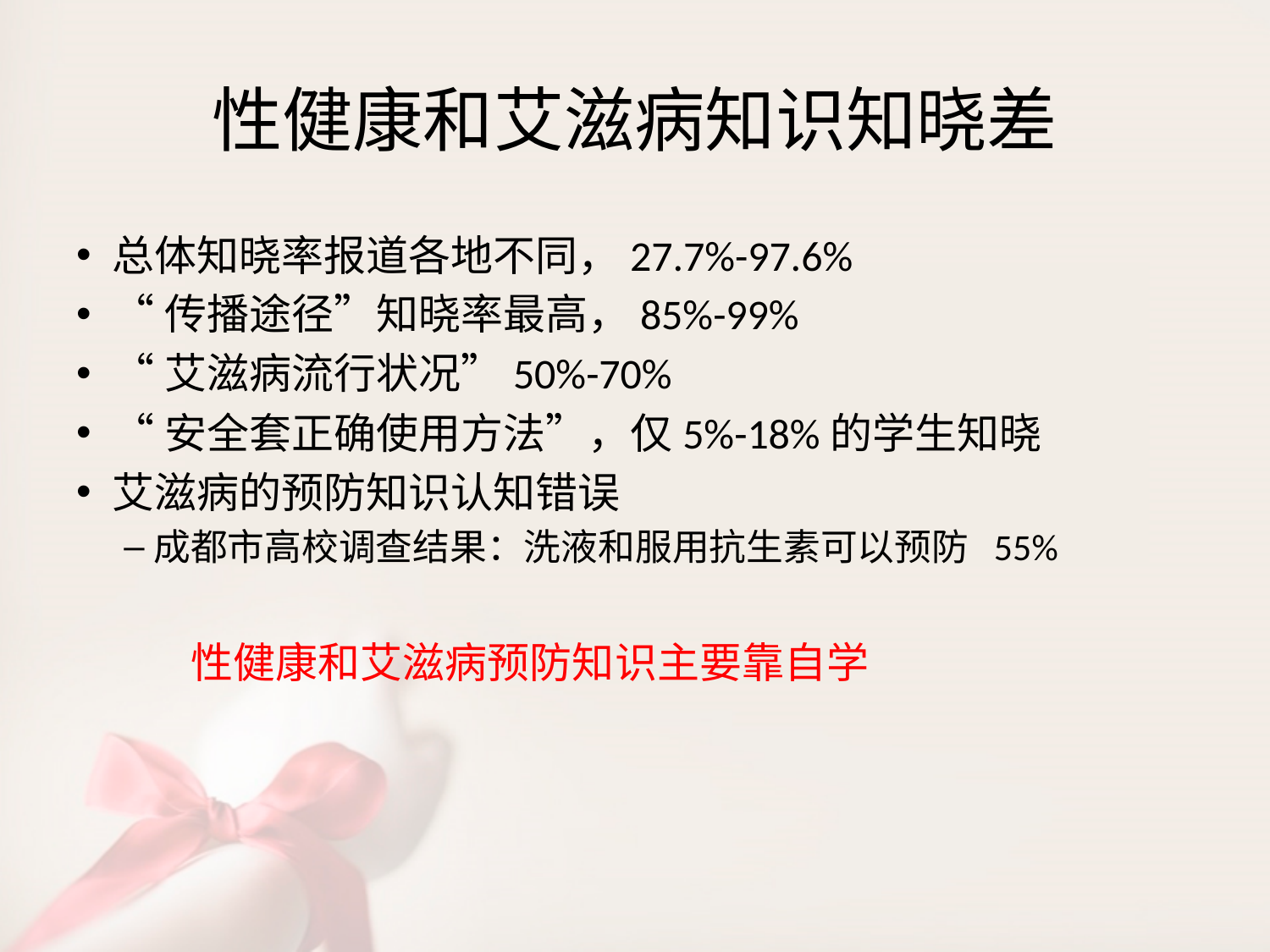

# 性健康和艾滋病知识知晓差
总体知晓率报道各地不同，27.7%-97.6%
“传播途径”知晓率最高，85%-99%
“艾滋病流行状况”50%-70%
“安全套正确使用方法”，仅5%-18%的学生知晓
艾滋病的预防知识认知错误
成都市高校调查结果：洗液和服用抗生素可以预防  55%

           性健康和艾滋病预防知识主要靠自学